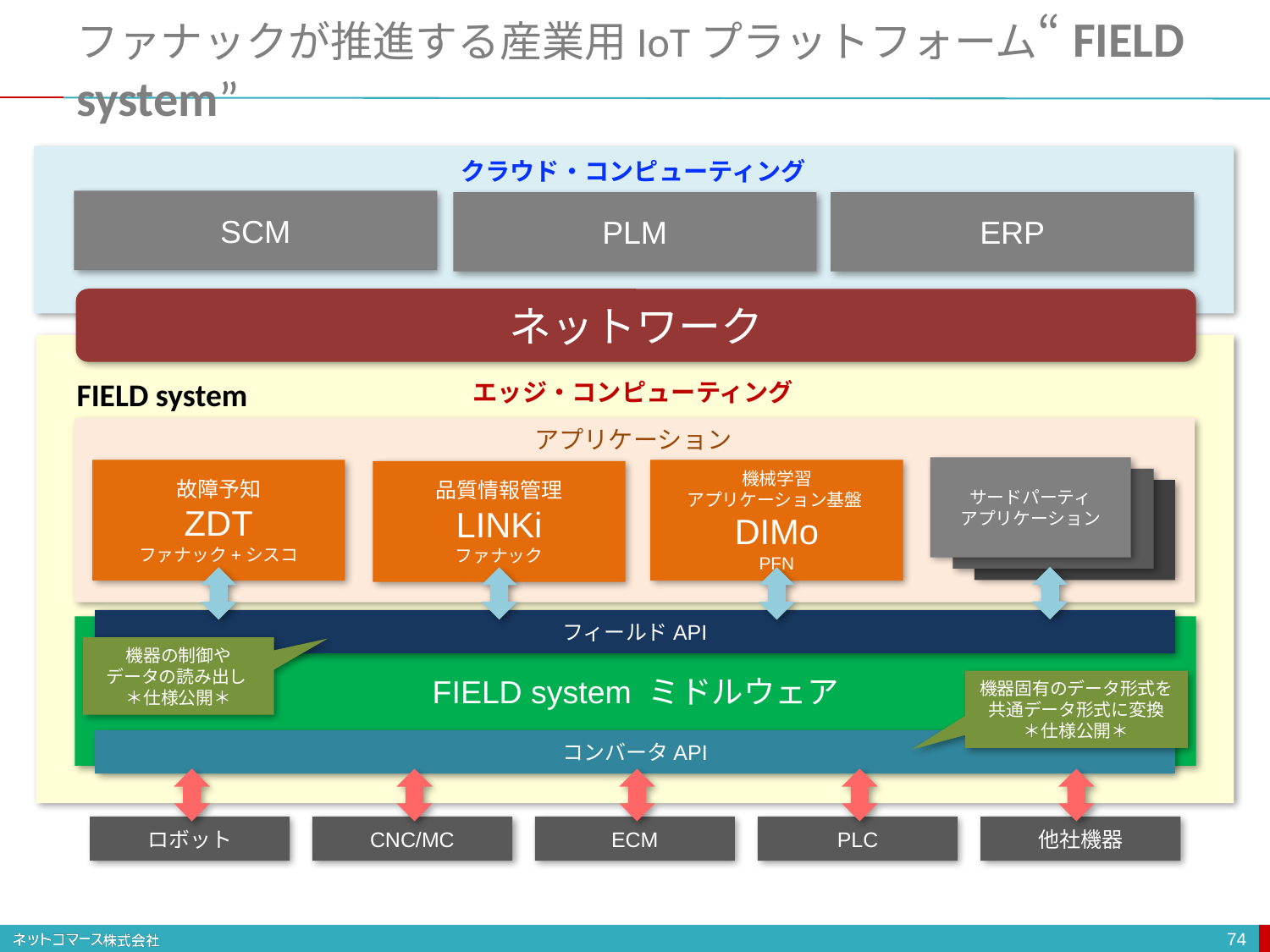

# ファナックが推進する産業用IoTプラットフォーム“FIELD system”

クラウド・コンピューティング
SCM
PLM
ERP
ネットワーク

FIELD system
エッジ・コンピューティング

アプリケーション
サードパーティ
アプリケーション
故障予知
ZDT
ファナック+シスコ
機械学習
アプリケーション基盤DIMo
PFN
品質情報管理
LINKi
ファナック

フィールドAPI
FIELD system ミドルウェア
機器の制御や
データの読み出し
＊仕様公開＊
機器固有のデータ形式を共通データ形式に変換
＊仕様公開＊
コンバータAPI

ロボット
CNC/MC
ECM
PLC
他社機器
74